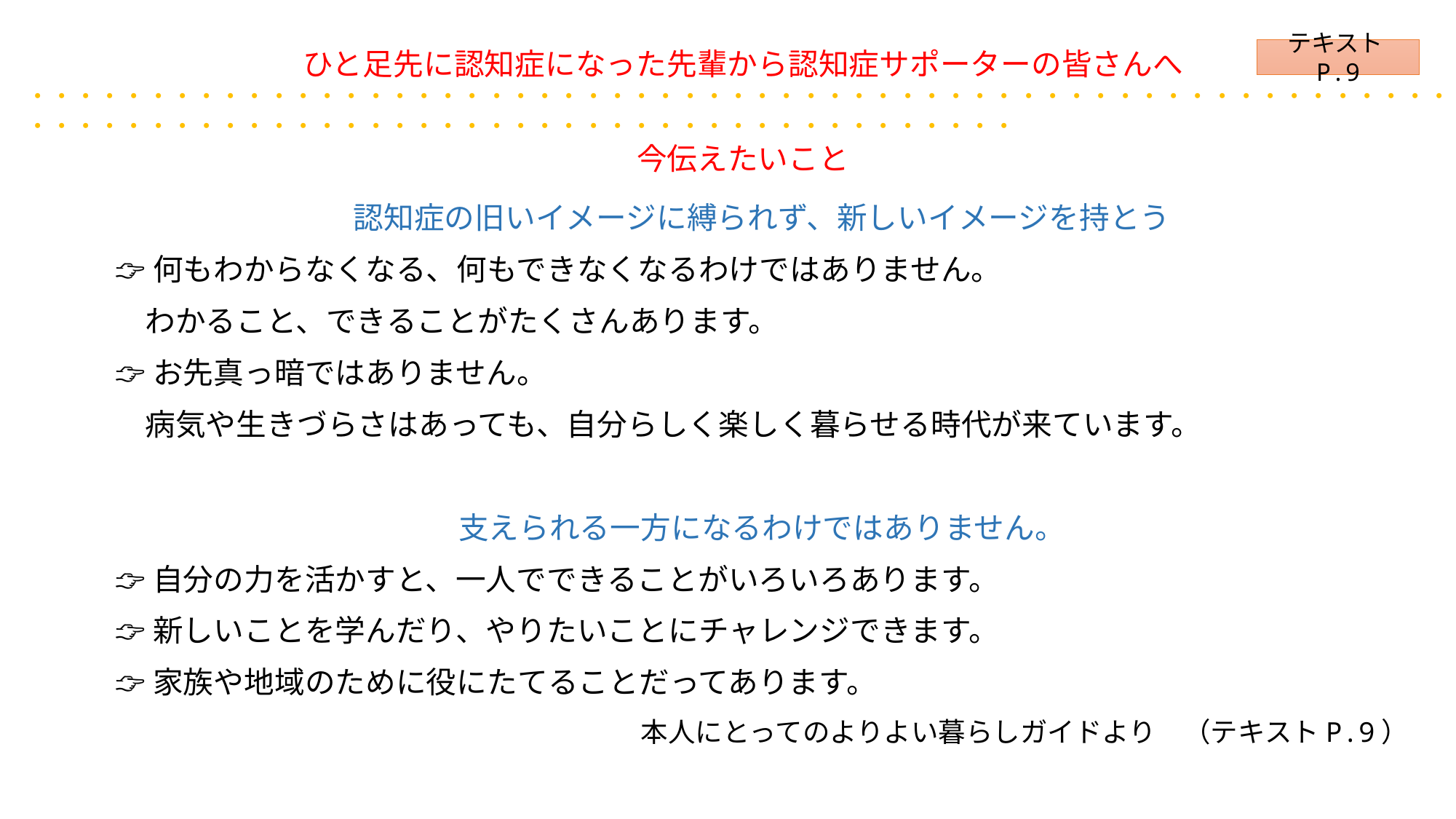

ひと足先に認知症になった先輩から認知症サポーターの皆さんへ
・・・・・・・・・・・・・・・・・・・・・・・・・・・・・・・・・・・・・・・・・・・・・・・・・・・・・・・・・・・・・・・・・・・・・・・・・・・・・・・・・・・・・・・・・・・・・・・・・・・・
今伝えたいこと
テキストP.9
認知症の旧いイメージに縛られず、新しいイメージを持とう
👉何もわからなくなる、何もできなくなるわけではありません。
　わかること、できることがたくさんあります。
👉お先真っ暗ではありません。
　病気や生きづらさはあっても、自分らしく楽しく暮らせる時代が来ています。

支えられる一方になるわけではありません。
👉自分の力を活かすと、一人でできることがいろいろあります。
👉新しいことを学んだり、やりたいことにチャレンジできます。
👉家族や地域のために役にたてることだってあります。
本人にとってのよりよい暮らしガイドより　（テキストP.9）